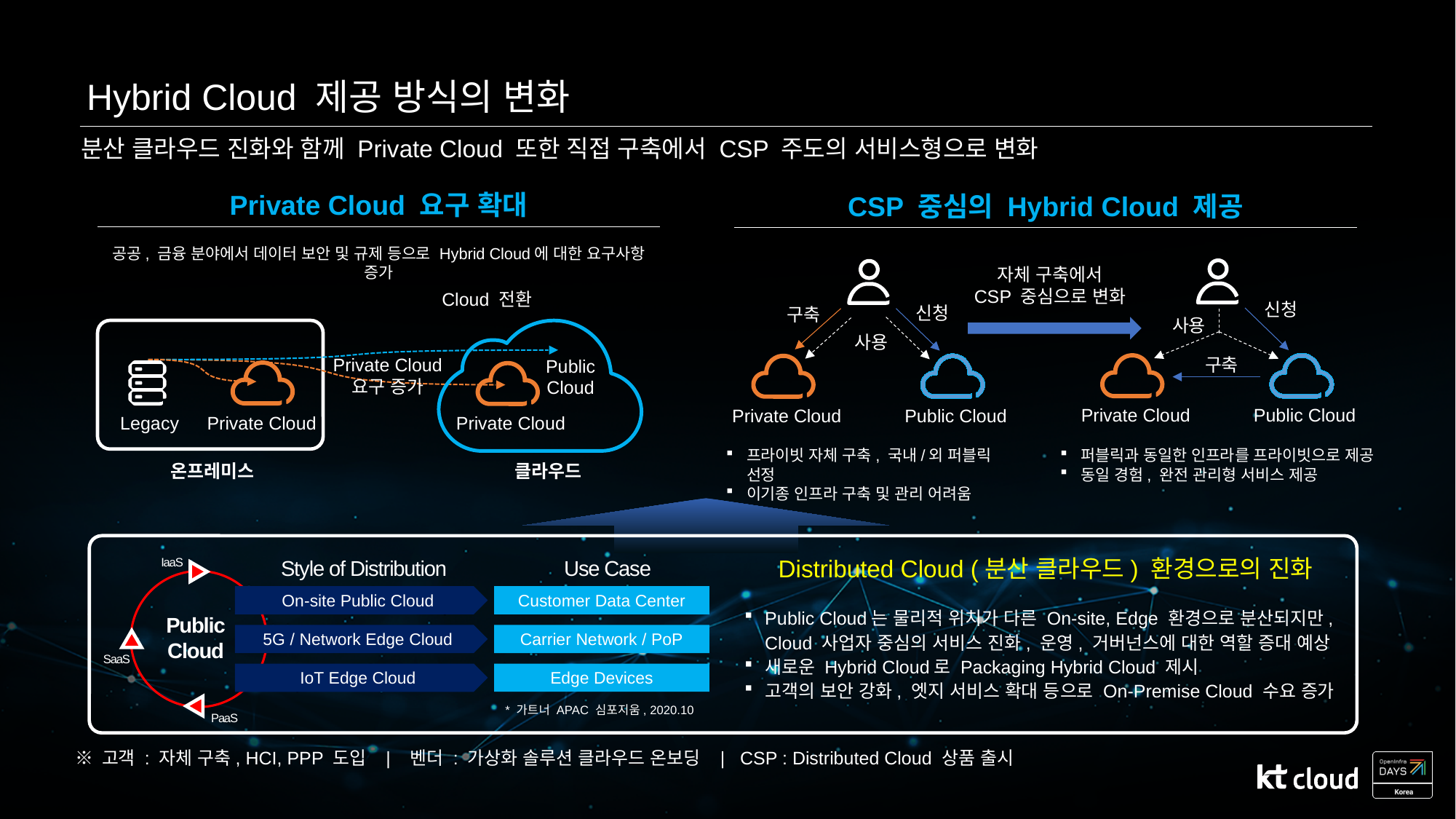

Hybrid Cloud 제공 방식의 변화
분산 클라우드 진화와 함께 Private Cloud 또한 직접 구축에서 CSP 주도의 서비스형으로 변화
Private Cloud 요구 확대
CSP 중심의 Hybrid Cloud 제공
공공, 금융 분야에서 데이터 보안 및 규제 등으로 Hybrid Cloud에 대한 요구사항 증가
자체 구축에서
CSP 중심으로 변화

Cloud 전환
신청
신청
구축
사용

사용
구축
Private Cloud
요구 증가
Public
Cloud

Public Cloud
Private Cloud
Public Cloud
Private Cloud
Legacy
Private Cloud
Private Cloud
프라이빗 자체 구축, 국내/외 퍼블릭 선정
이기종 인프라 구축 및 관리 어려움
퍼블릭과 동일한 인프라를 프라이빗으로 제공
동일 경험, 완전 관리형 서비스 제공
클라우드
온프레미스

Style of Distribution
Use Case
Distributed Cloud (분산 클라우드) 환경으로의 진화
IaaS

On-site Public Cloud
Customer Data Center
Public Cloud는 물리적 위치가 다른 On-site, Edge 환경으로 분산되지만,
Cloud 사업자 중심의 서비스 진화, 운영, 거버넌스에 대한 역할 증대 예상
새로운 Hybrid Cloud로 Packaging Hybrid Cloud 제시
고객의 보안 강화, 엣지 서비스 확대 등으로 On-Premise Cloud 수요 증가
5G / Network Edge Cloud
Carrier Network / PoP
Public
Cloud

SaaS
IoT Edge Cloud
Edge Devices
* 가트너 APAC 심포지움, 2020.10

PaaS
※ 고객 : 자체 구축, HCI, PPP 도입   |   벤더 : 가상화 솔루션 클라우드 온보딩   |   CSP : Distributed Cloud 상품 출시